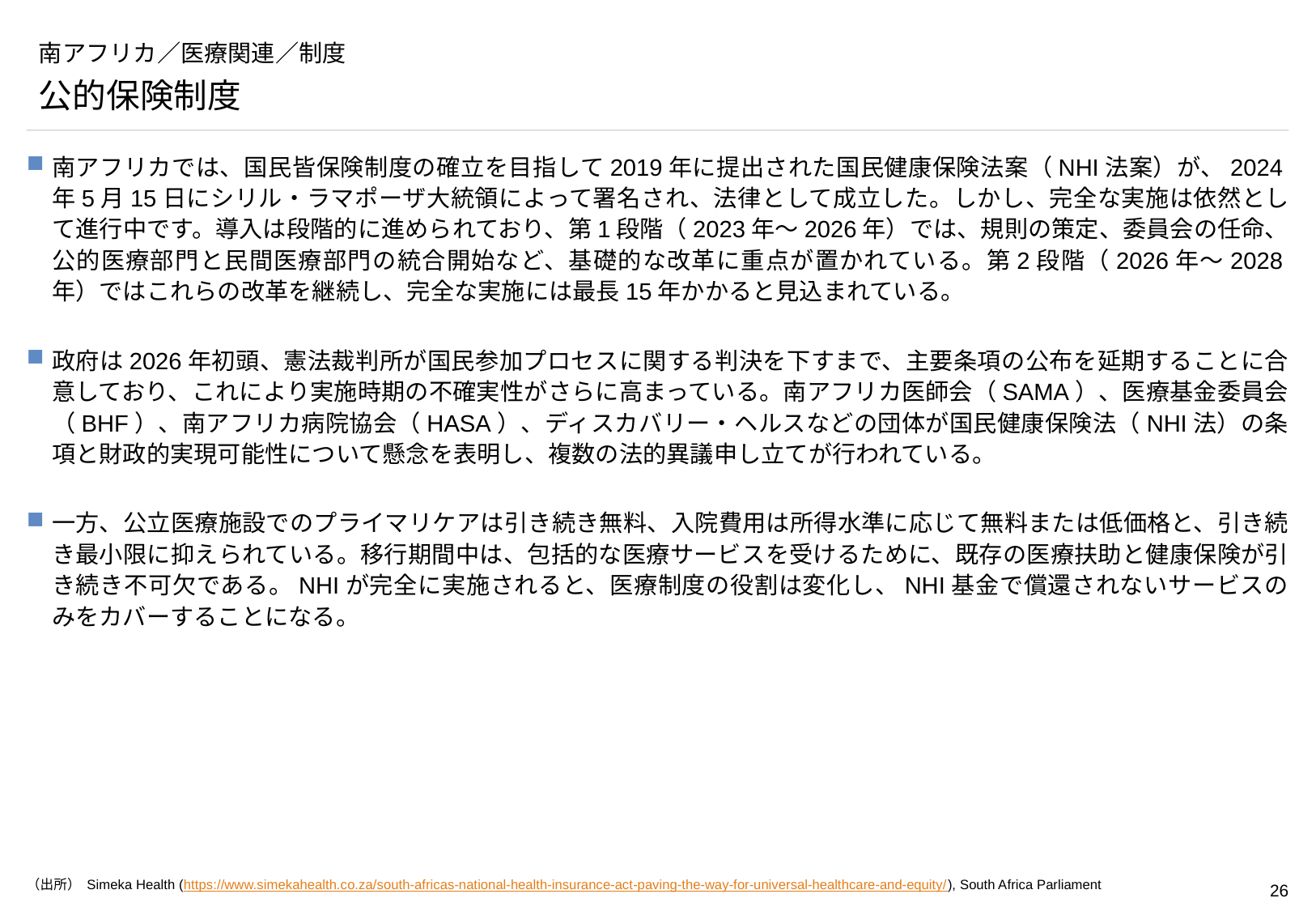

# 南アフリカ／医療関連／制度
公的保険制度
南アフリカでは、国民皆保険制度の確立を目指して2019年に提出された国民健康保険法案（NHI法案）が、2024年5月15日にシリル・ラマポーザ大統領によって署名され、法律として成立した。しかし、完全な実施は依然として進行中です。導入は段階的に進められており、第1段階（2023年～2026年）では、規則の策定、委員会の任命、公的医療部門と民間医療部門の統合開始など、基礎的な改革に重点が置かれている。第2段階（2026年～2028年）ではこれらの改革を継続し、完全な実施には最長15年かかると見込まれている。

政府は2026年初頭、憲法裁判所が国民参加プロセスに関する判決を下すまで、主要条項の公布を延期することに合意しており、これにより実施時期の不確実性がさらに高まっている。南アフリカ医師会（SAMA）、医療基金委員会（BHF）、南アフリカ病院協会（HASA）、ディスカバリー・ヘルスなどの団体が国民健康保険法（NHI法）の条項と財政的実現可能性について懸念を表明し、複数の法的異議申し立てが行われている。

一方、公立医療施設でのプライマリケアは引き続き無料、入院費用は所得水準に応じて無料または低価格と、引き続き最小限に抑えられている。移行期間中は、包括的な医療サービスを受けるために、既存の医療扶助と健康保険が引き続き不可欠である。NHIが完全に実施されると、医療制度の役割は変化し、NHI基金で償還されないサービスのみをカバーすることになる。
（出所） Simeka Health (https://www.simekahealth.co.za/south-africas-national-health-insurance-act-paving-the-way-for-universal-healthcare-and-equity/), South Africa Parliament